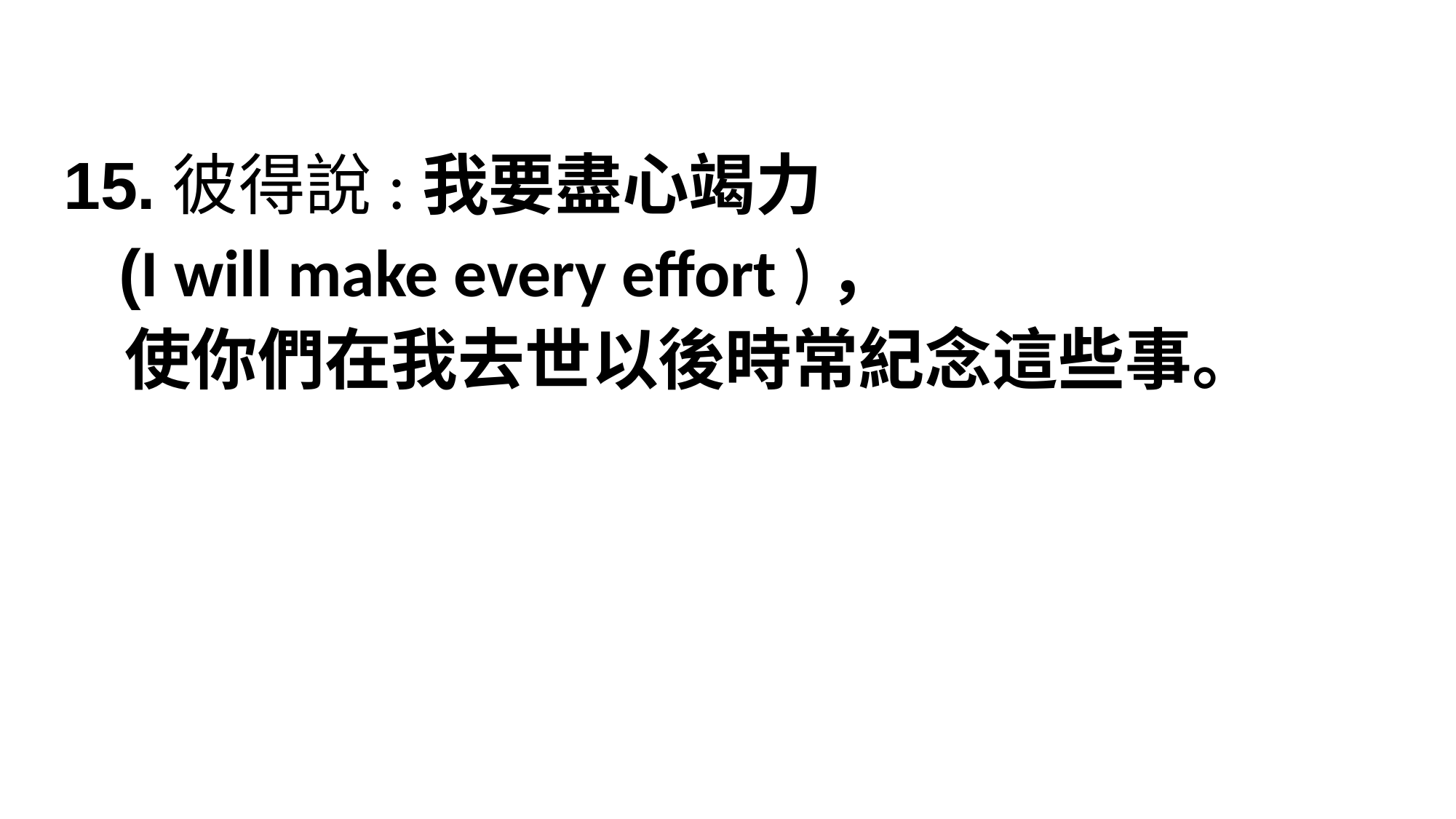

15.彼得說:我要盡心竭力
   (I will make every effort )，
   使你們在我去世以後時常紀念這些事。